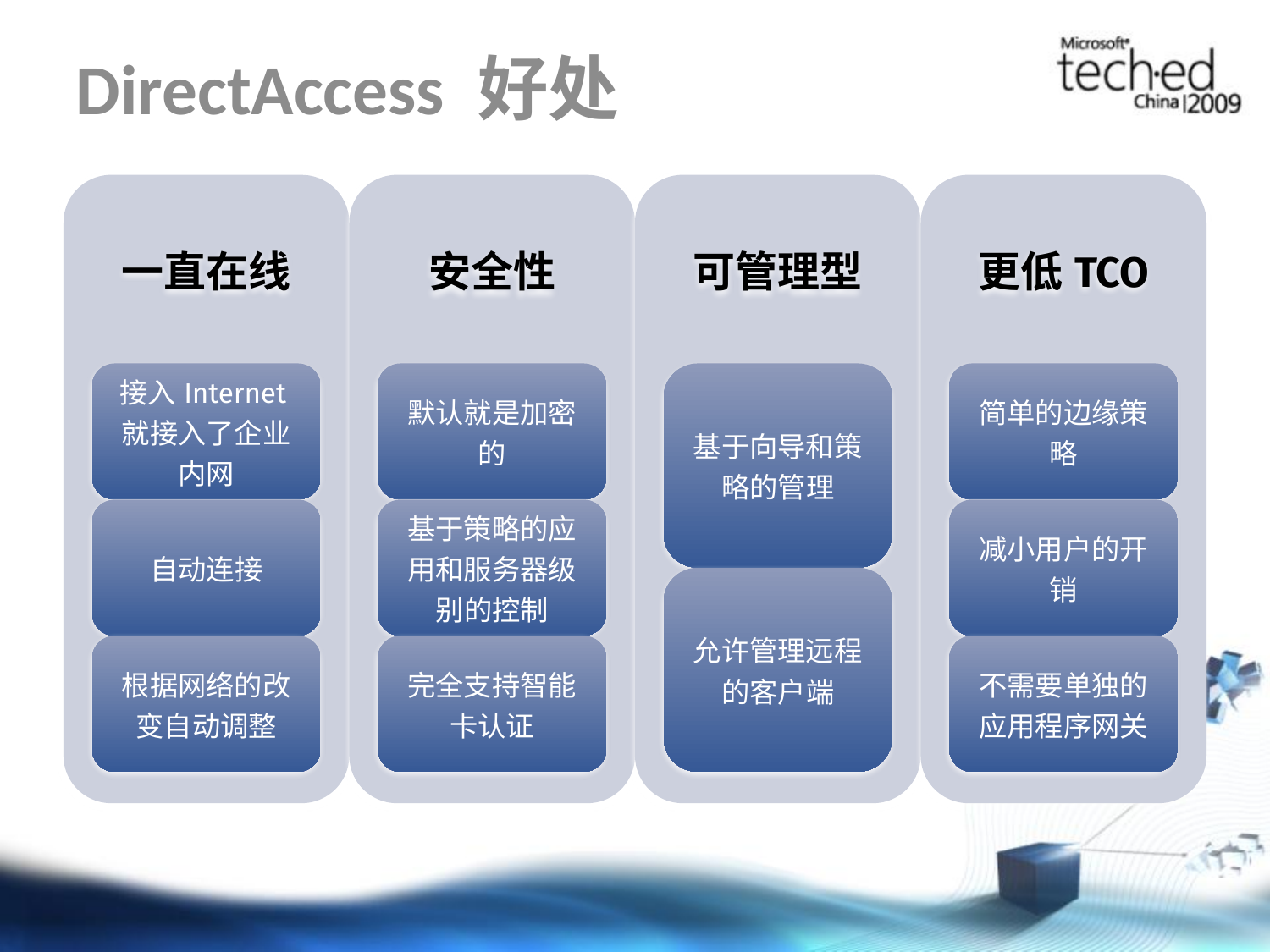

# DirectAccess 好处
一直在线
根据网络的改变自动调整
安全性
默认就是加密的
允许管理远程的客户端
更低TCO
简单的边缘策略
基于向导和策略的管理
不需要单独的应用程序网关
减小用户的开销
基于策略的应用和服务器级别的控制
自动连接
接入Internet就接入了企业内网
完全支持智能卡认证
可管理型